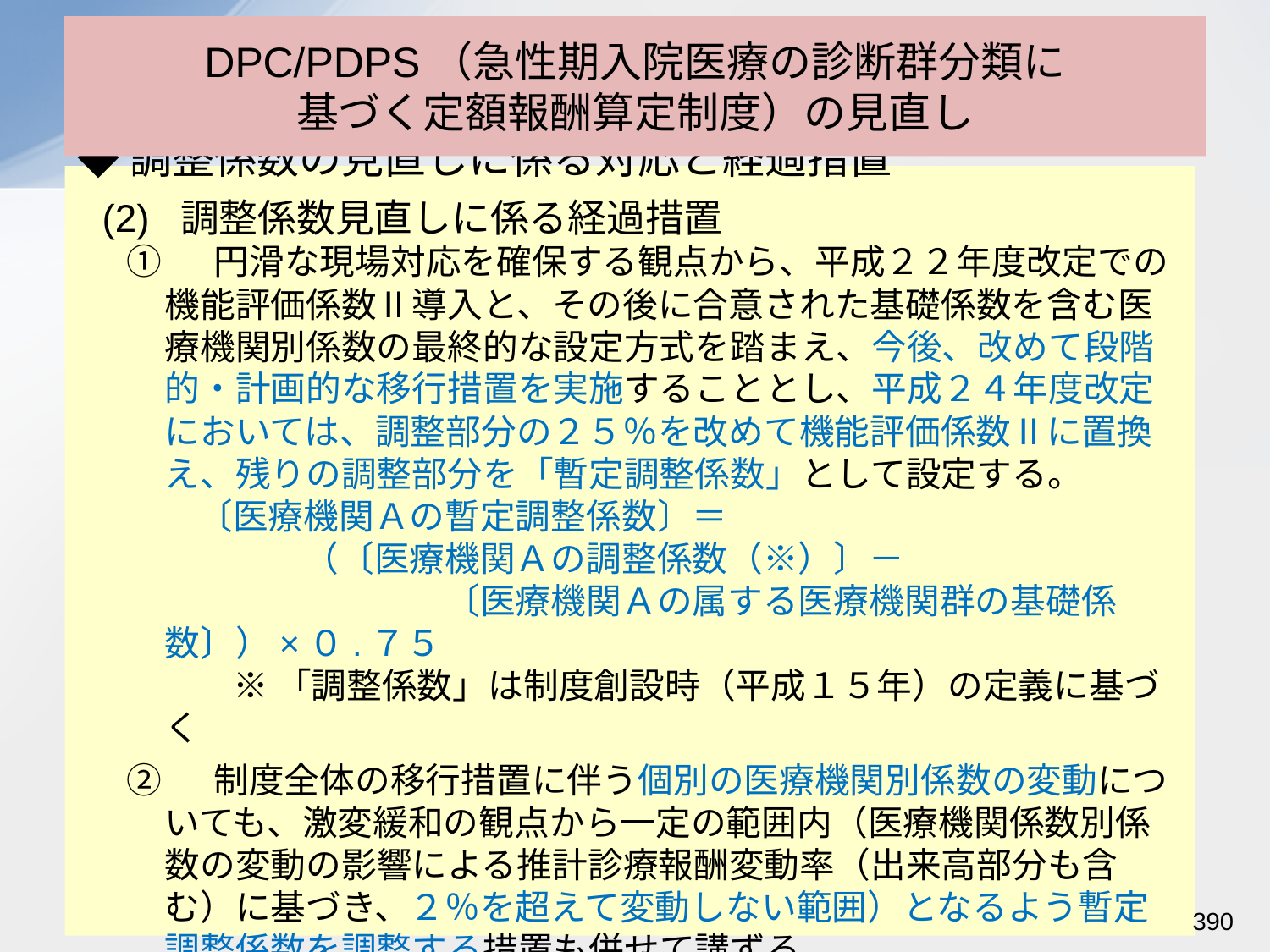

# DPC/PDPS（急性期入院医療の診断群分類に 基づく定額報酬算定制度）の見直し
◆調整係数の見直しに係る対応と経過措置
(2)  調整係数見直しに係る経過措置
① 　円滑な現場対応を確保する観点から、平成２２年度改定での機能評価係数Ⅱ導入と、その後に合意された基礎係数を含む医療機関別係数の最終的な設定方式を踏まえ、今後、改めて段階的・計画的な移行措置を実施することとし、平成２４年度改定においては、調整部分の２５％を改めて機能評価係数Ⅱに置換え、残りの調整部分を「暫定調整係数」として設定する。
　　〔医療機関Ａの暫定調整係数〕＝
　　　　　（〔医療機関Ａの調整係数（※）〕－
　　　　　　　　　〔医療機関Ａの属する医療機関群の基礎係数〕）×０.７５
　　　※ 「調整係数」は制度創設時（平成１５年）の定義に基づく
②　 制度全体の移行措置に伴う個別の医療機関別係数の変動についても、激変緩和の観点から一定の範囲内（医療機関係数別係数の変動の影響による推計診療報酬変動率（出来高部分も含む）に基づき、２％を超えて変動しない範囲）となるよう暫定調整係数を調整する措置も併せて講ずる。
390